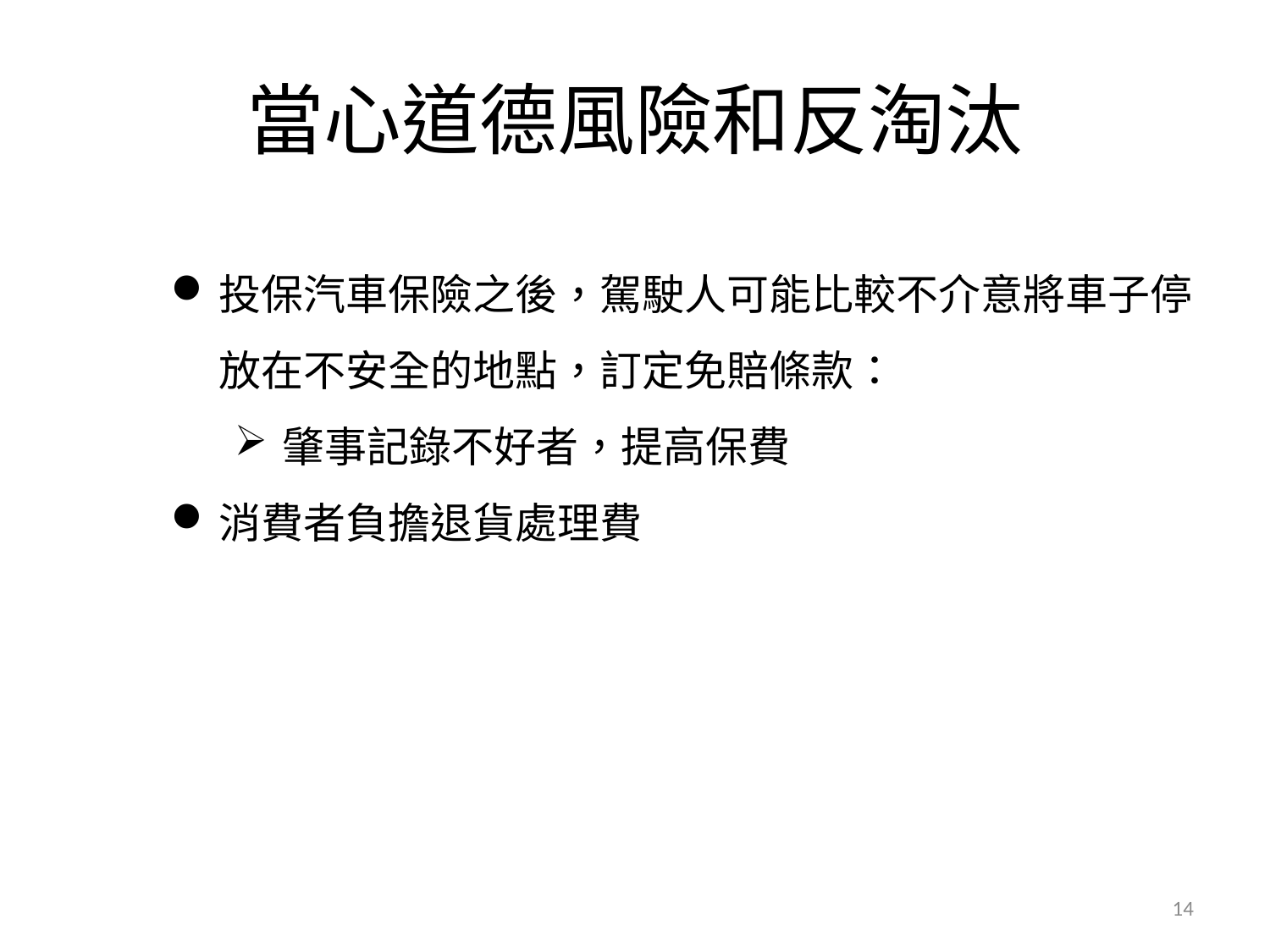

# 當心道德風險和反淘汰

投保汽車保險之後，駕駛人可能比較不介意將車子停放在不安全的地點，訂定免賠條款：
肇事記錄不好者，提高保費
消費者負擔退貨處理費

14